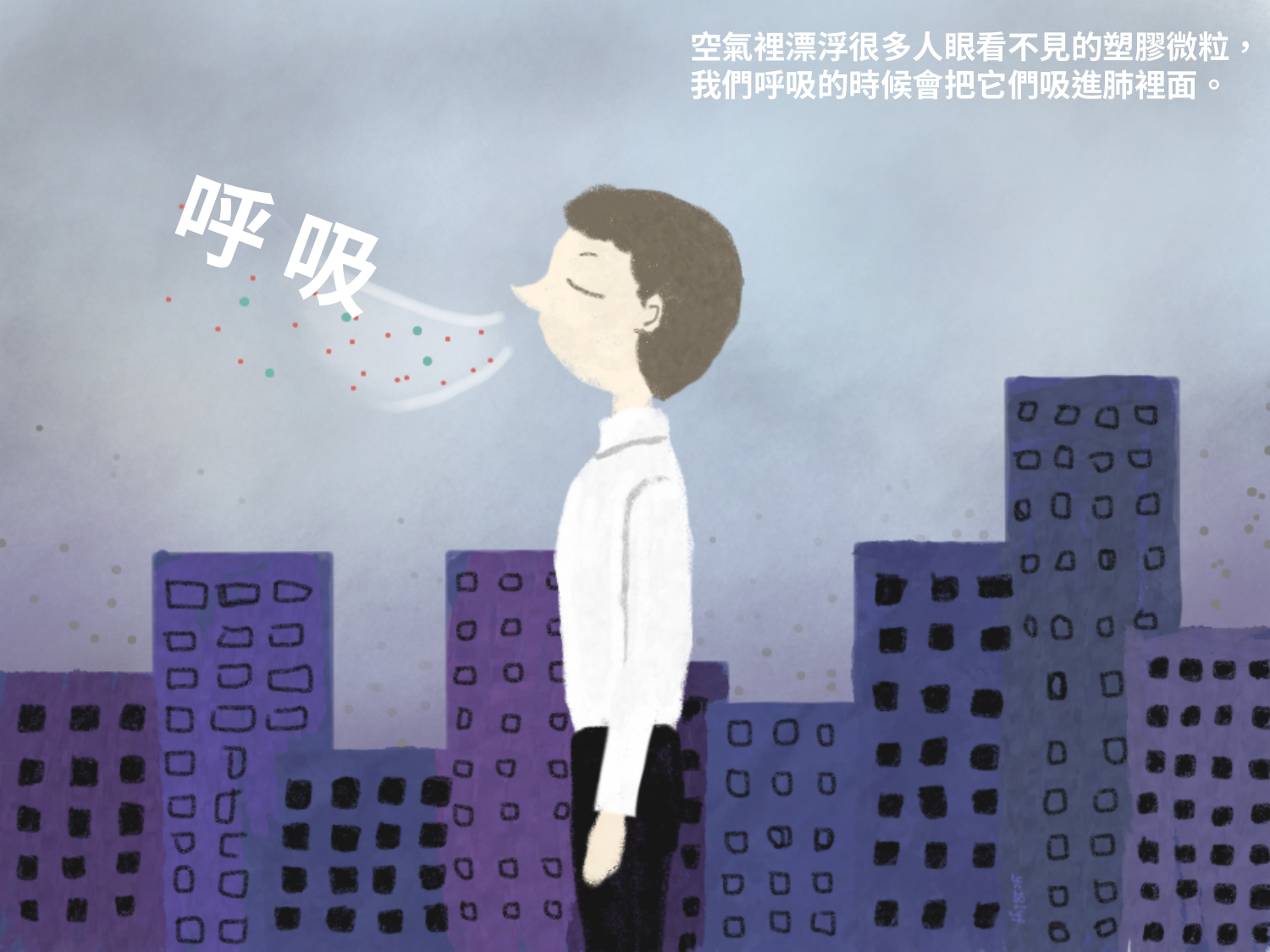

空氣裡漂浮很多人眼看不見的塑膠微粒，
我們呼吸的時候會把它們吸進肺裡面。
呼 吸